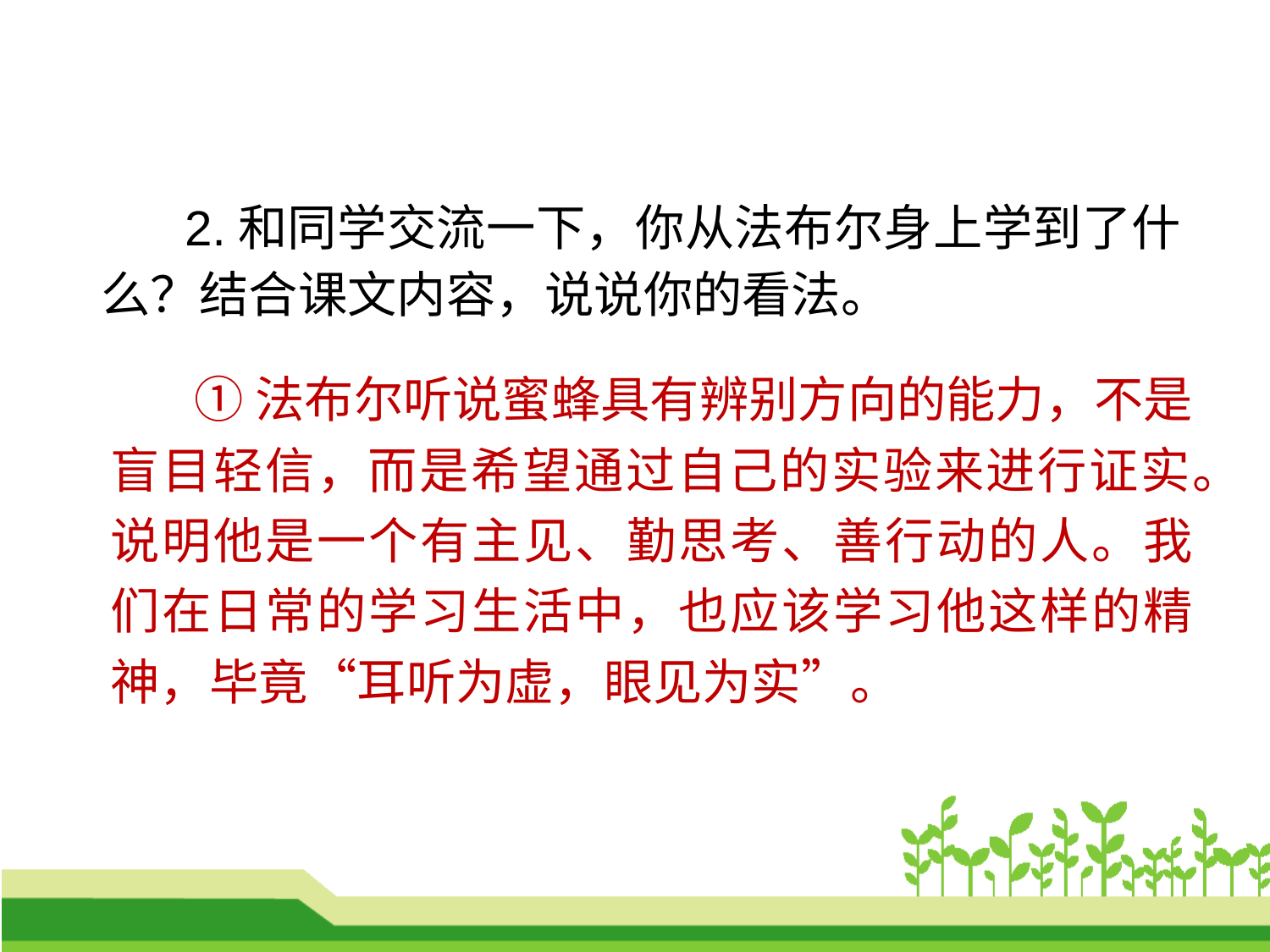

2.和同学交流一下，你从法布尔身上学到了什么？结合课文内容，说说你的看法。
①法布尔听说蜜蜂具有辨别方向的能力，不是盲目轻信，而是希望通过自己的实验来进行证实。说明他是一个有主见、勤思考、善行动的人。我们在日常的学习生活中，也应该学习他这样的精神，毕竟“耳听为虚，眼见为实”。